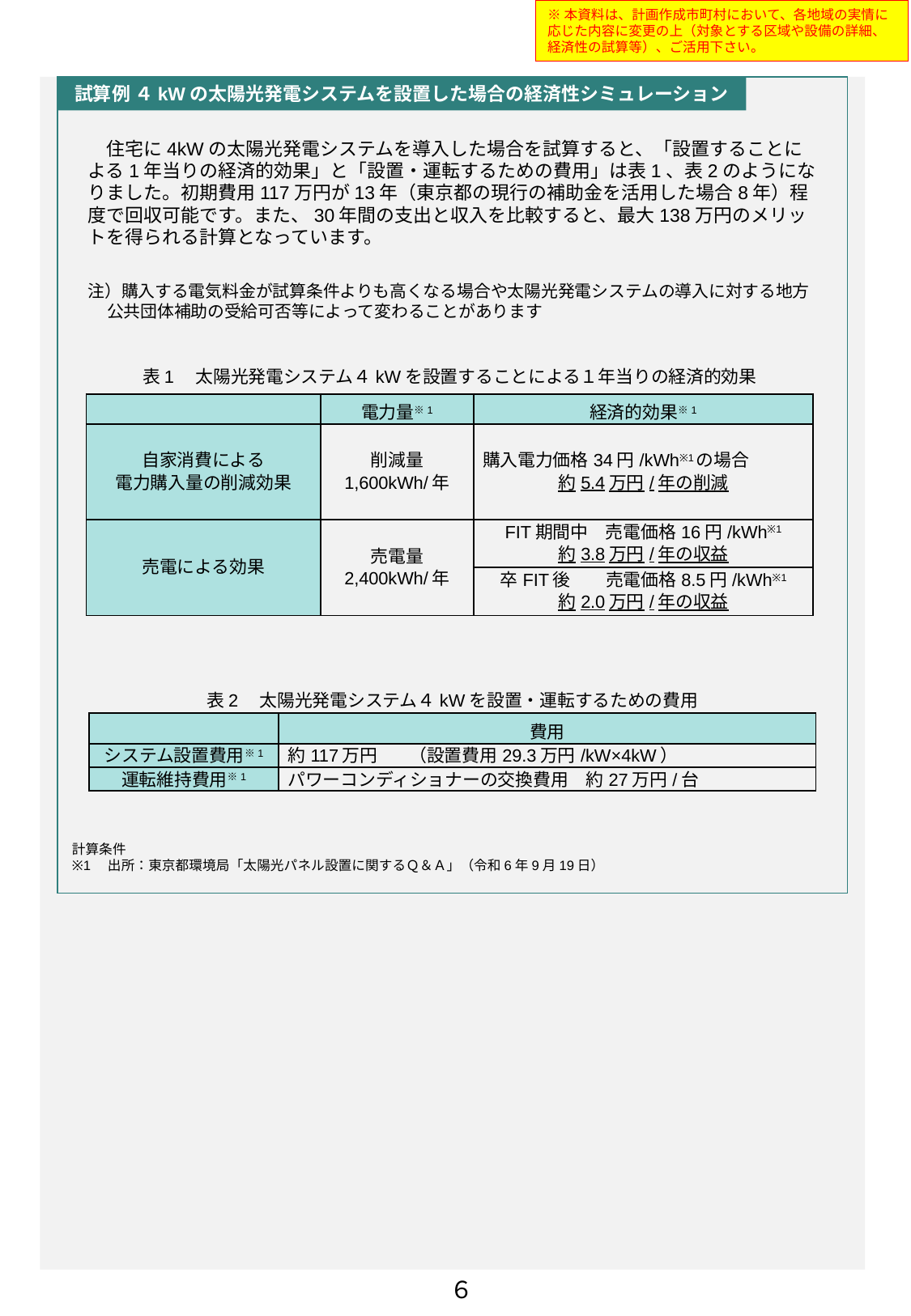

※本資料は、計画作成市町村において、各地域の実情に応じた内容に変更の上（対象とする区域や設備の詳細、経済性の試算等）、ご活用下さい。
試算例 ４kWの太陽光発電システムを設置した場合の経済性シミュレーション

　住宅に4kWの太陽光発電システムを導入した場合を試算すると、「設置することによる1年当りの経済的効果」と「設置・運転するための費用」は表1、表2のようになりました。初期費用117万円が13年（東京都の現行の補助金を活用した場合8年）程度で回収可能です。また、30年間の支出と収入を比較すると、最大138万円のメリットを得られる計算となっています。

注）購入する電気料金が試算条件よりも高くなる場合や太陽光発電システムの導入に対する地方公共団体補助の受給可否等によって変わることがあります
表1　太陽光発電システム４kWを設置することによる１年当りの経済的効果
|  | 電力量※1 | 経済的効果※1 |
| --- | --- | --- |
| 自家消費による 電力購入量の削減効果 | 削減量 1,600kWh/年 | 購入電力価格34円/kWh※1の場合 約5.4万円/年の削減 |
| 売電による効果 | 売電量 2,400kWh/年 | FIT期間中　売電価格16円/kWh※1 約3.8万円/年の収益 |
|  |  | 卒FIT後　　売電価格8.5円/kWh※1 約2.0万円/年の収益 |
表2　太陽光発電システム４kWを設置・運転するための費用
|  | 費用 |
| --- | --- |
| システム設置費用※1 | 約117万円 （設置費用29.3万円/kW×4kW） |
| 運転維持費用※1 | パワーコンディショナーの交換費用　約27万円/台 |
計算条件
※1　出所：東京都環境局「太陽光パネル設置に関するＱ＆Ａ」（令和6年9月19日）
６